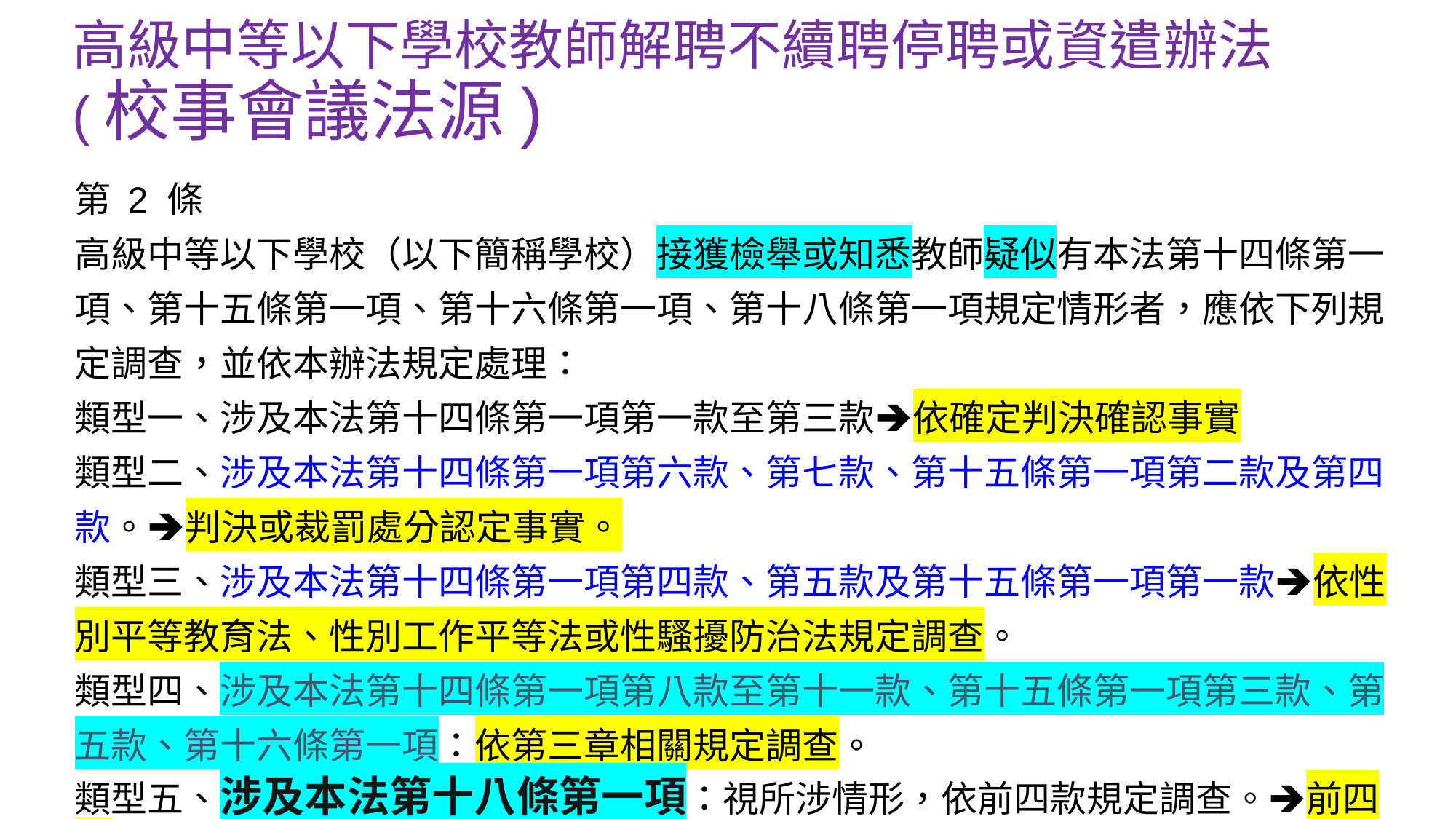

# 高級中等以下學校教師解聘不續聘停聘或資遣辦法 (校事會議法源)
第 2 條
高級中等以下學校（以下簡稱學校）接獲檢舉或知悉教師疑似有本法第十四條第一項、第十五條第一項、第十六條第一項、第十八條第一項規定情形者，應依下列規定調查，並依本辦法規定處理：
類型一、涉及本法第十四條第一項第一款至第三款🡺依確定判決確認事實
類型二、涉及本法第十四條第一項第六款、第七款、第十五條第一項第二款及第四款。🡺判決或裁罰處分認定事實。
類型三、涉及本法第十四條第一項第四款、第五款及第十五條第一項第一款🡺依性別平等教育法、性別工作平等法或性騷擾防治法規定調查。
類型四、涉及本法第十四條第一項第八款至第十一款、第十五條第一項第三款、第五款、第十六條第一項：依第三章相關規定調查。
類型五、涉及本法第十八條第一項：視所涉情形，依前四款規定調查。🡺前四款